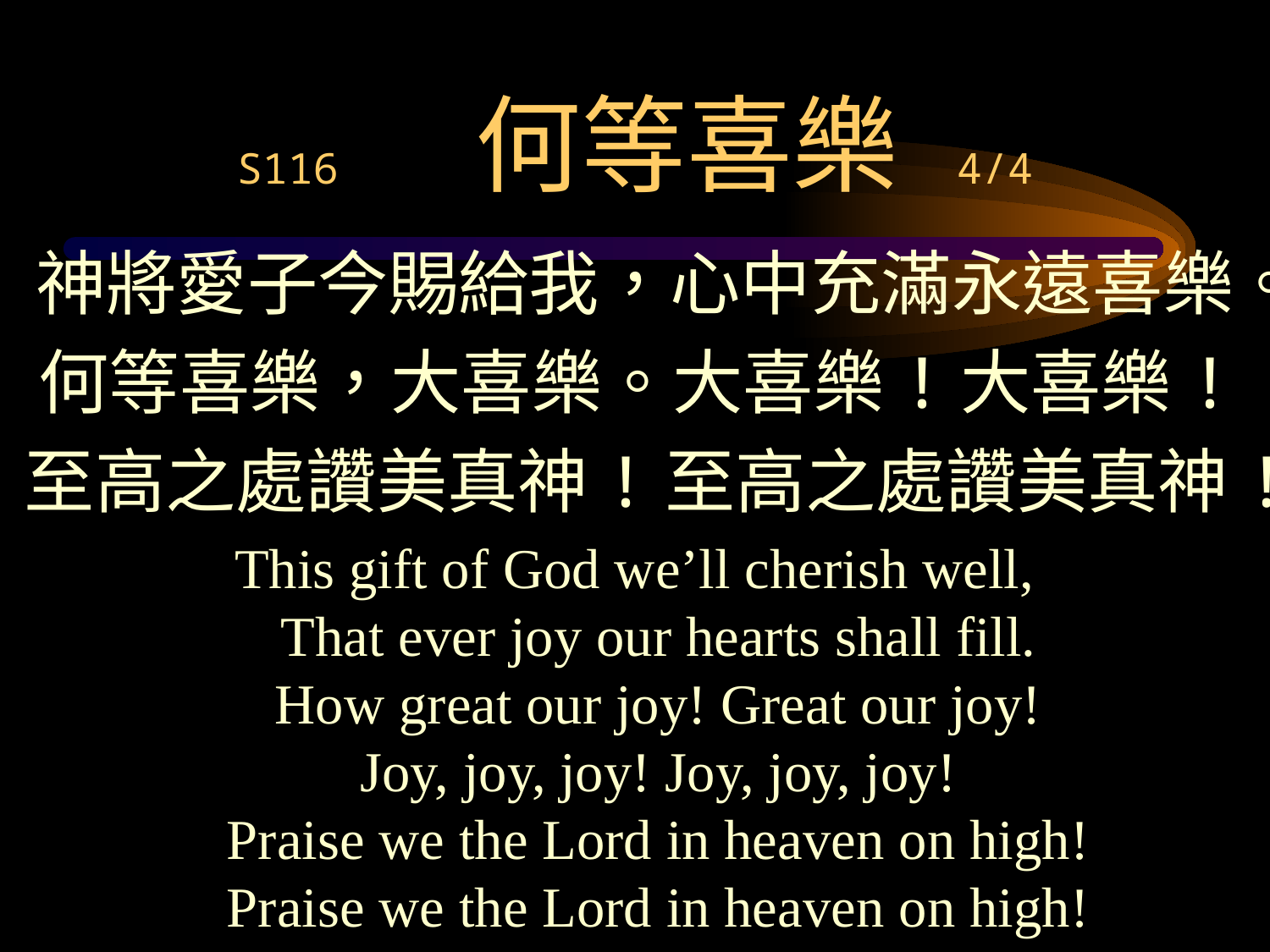

# S116     何等喜樂     4/4
神將愛子今賜給我，心中充滿永遠喜樂。
何等喜樂，大喜樂。大喜樂!大喜樂!
至高之處讚美真神!至高之處讚美真神!
This gift of God we’ll cherish well,
That ever joy our hearts shall fill.
How great our joy! Great our joy!
Joy, joy, joy! Joy, joy, joy!
Praise we the Lord in heaven on high!
Praise we the Lord in heaven on high!